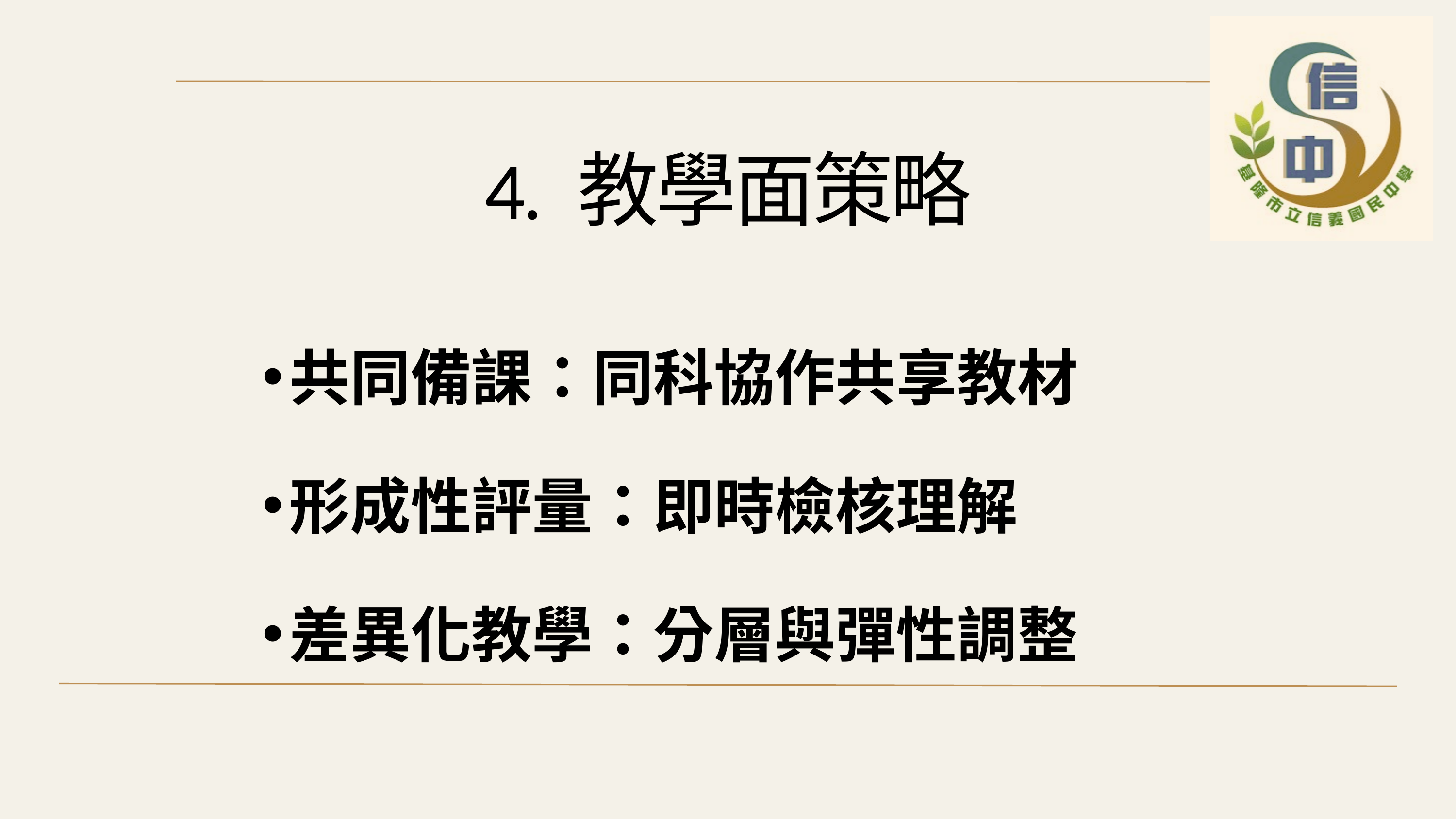

4. 教學面策略

共同備課：同科協作共享教材
形成性評量：即時檢核理解
差異化教學：分層與彈性調整